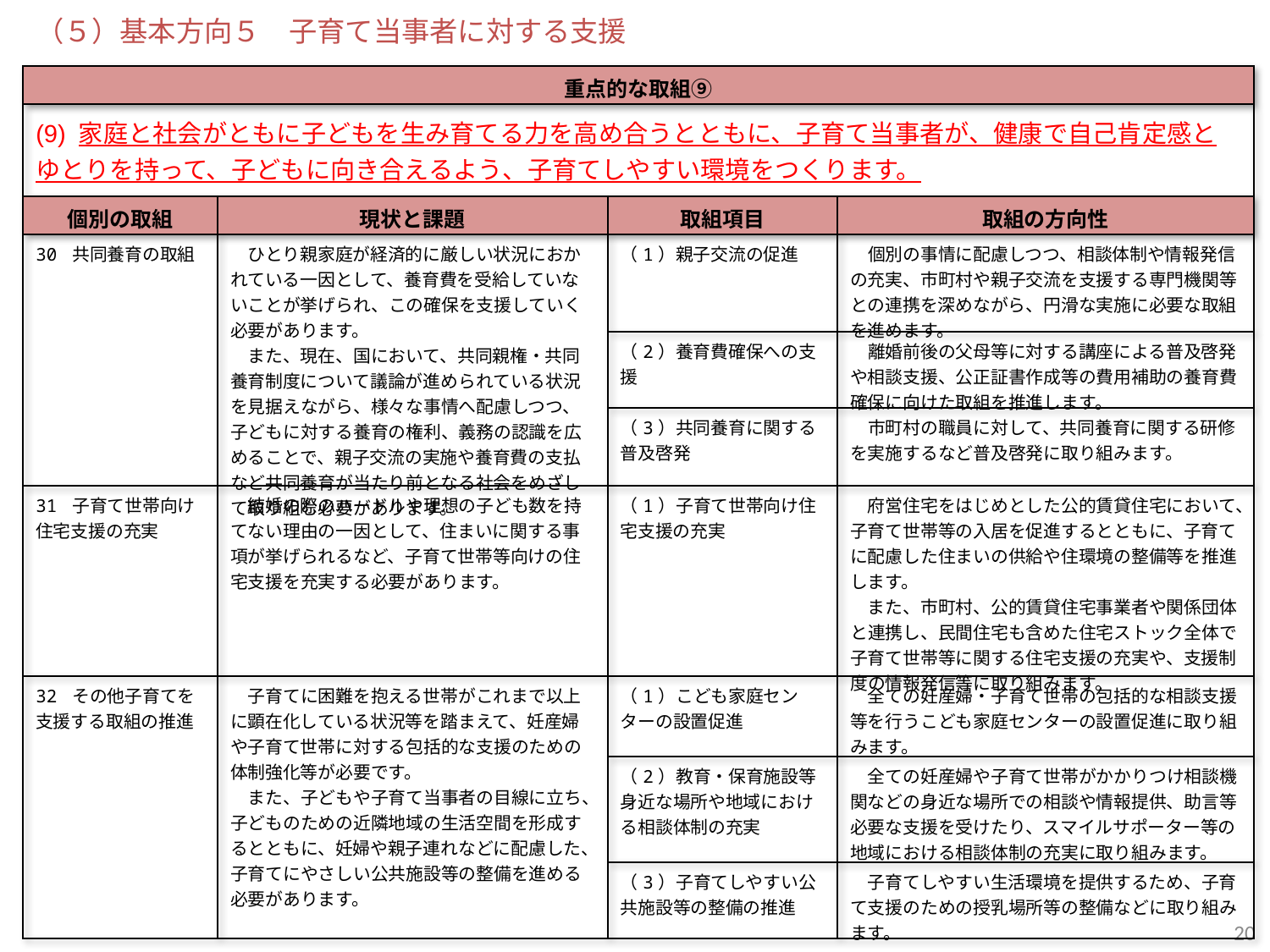

（５）基本方向５　子育て当事者に対する支援
| 重点的な取組⑨ |  |  |  |
| --- | --- | --- | --- |
| (9) 家庭と社会がともに子どもを生み育てる力を高め合うとともに、子育て当事者が、健康で自己肯定感とゆとりを持って、子どもに向き合えるよう、子育てしやすい環境をつくります。 |  |  |  |
| 個別の取組 | 現状と課題 | 取組項目 | 取組の方向性 |
| 30 共同養育の取組 | ひとり親家庭が経済的に厳しい状況におかれている一因として、養育費を受給していないことが挙げられ、この確保を支援していく必要があります。 　また、現在、国において、共同親権・共同養育制度について議論が進められている状況を見据えながら、様々な事情へ配慮しつつ、子どもに対する養育の権利、義務の認識を広めることで、親子交流の実施や養育費の支払など共同養育が当たり前となる社会をめざして取り組む必要があります。 | （1）親子交流の促進 | 個別の事情に配慮しつつ、相談体制や情報発信の充実、市町村や親子交流を支援する専門機関等との連携を深めながら、円滑な実施に必要な取組を進めます。 |
|  |  | （2）養育費確保への支援 | 離婚前後の父母等に対する講座による普及啓発や相談支援、公正証書作成等の費用補助の養育費確保に向けた取組を推進します。 |
|  |  | （3）共同養育に関する 普及啓発 | 市町村の職員に対して、共同養育に関する研修を実施するなど普及啓発に取り組みます。 |
| 31 子育て世帯向け住宅支援の充実 | 結婚の際のハードルや理想の子ども数を持てない理由の一因として、住まいに関する事項が挙げられるなど、子育て世帯等向けの住宅支援を充実する必要があります。 | （1）子育て世帯向け住宅支援の充実 | 府営住宅をはじめとした公的賃貸住宅において、子育て世帯等の入居を促進するとともに、子育てに配慮した住まいの供給や住環境の整備等を推進します。 　また、市町村、公的賃貸住宅事業者や関係団体と連携し、民間住宅も含めた住宅ストック全体で子育て世帯等に関する住宅支援の充実や、支援制度の情報発信等に取り組みます。 |
| 32 その他子育てを支援する取組の推進 | 子育てに困難を抱える世帯がこれまで以上に顕在化している状況等を踏まえて、妊産婦や子育て世帯に対する包括的な支援のための体制強化等が必要です。 　また、子どもや子育て当事者の目線に立ち、子どものための近隣地域の生活空間を形成するとともに、妊婦や親子連れなどに配慮した、子育てにやさしい公共施設等の整備を進める必要があります。 | （1）こども家庭センターの設置促進 | 全ての妊産婦・子育て世帯の包括的な相談支援等を行うこども家庭センターの設置促進に取り組みます。 |
|  |  | （2）教育・保育施設等身近な場所や地域における相談体制の充実 | 全ての妊産婦や子育て世帯がかかりつけ相談機関などの身近な場所での相談や情報提供、助言等必要な支援を受けたり、スマイルサポーター等の地域における相談体制の充実に取り組みます。 |
|  |  | （3）子育てしやすい公共施設等の整備の推進 | 子育てしやすい生活環境を提供するため、子育て支援のための授乳場所等の整備などに取り組みます。 |
20